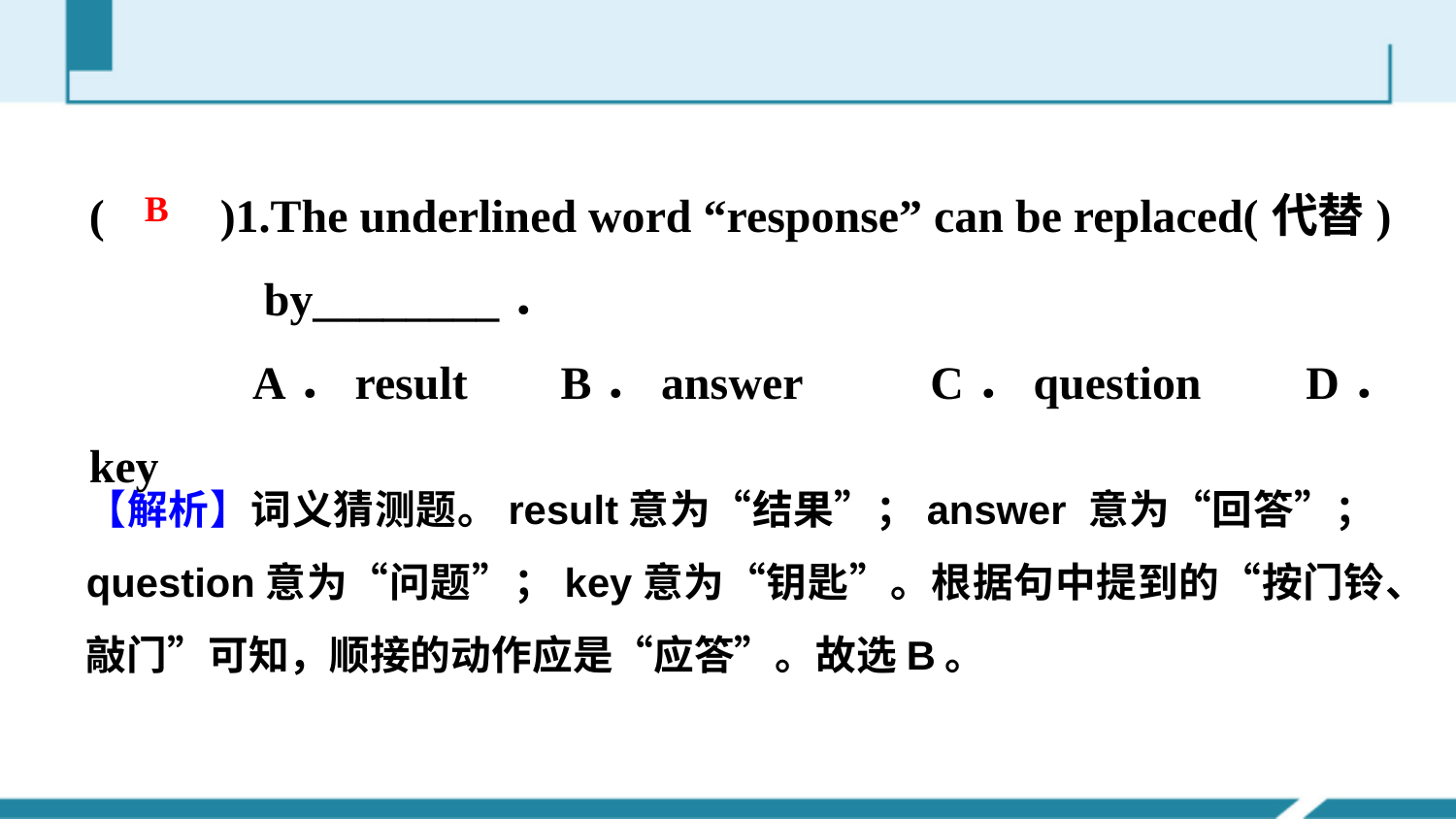

(　　)1.The underlined word “response” can be replaced(代替)
               by________．
              A．result        B．answer           C．question         D．key
B
【解析】词义猜测题。result意为“结果”；answer 意为“回答”；question意为“问题”；key意为“钥匙”。根据句中提到的“按门铃、敲门”可知，顺接的动作应是“应答”。故选B。